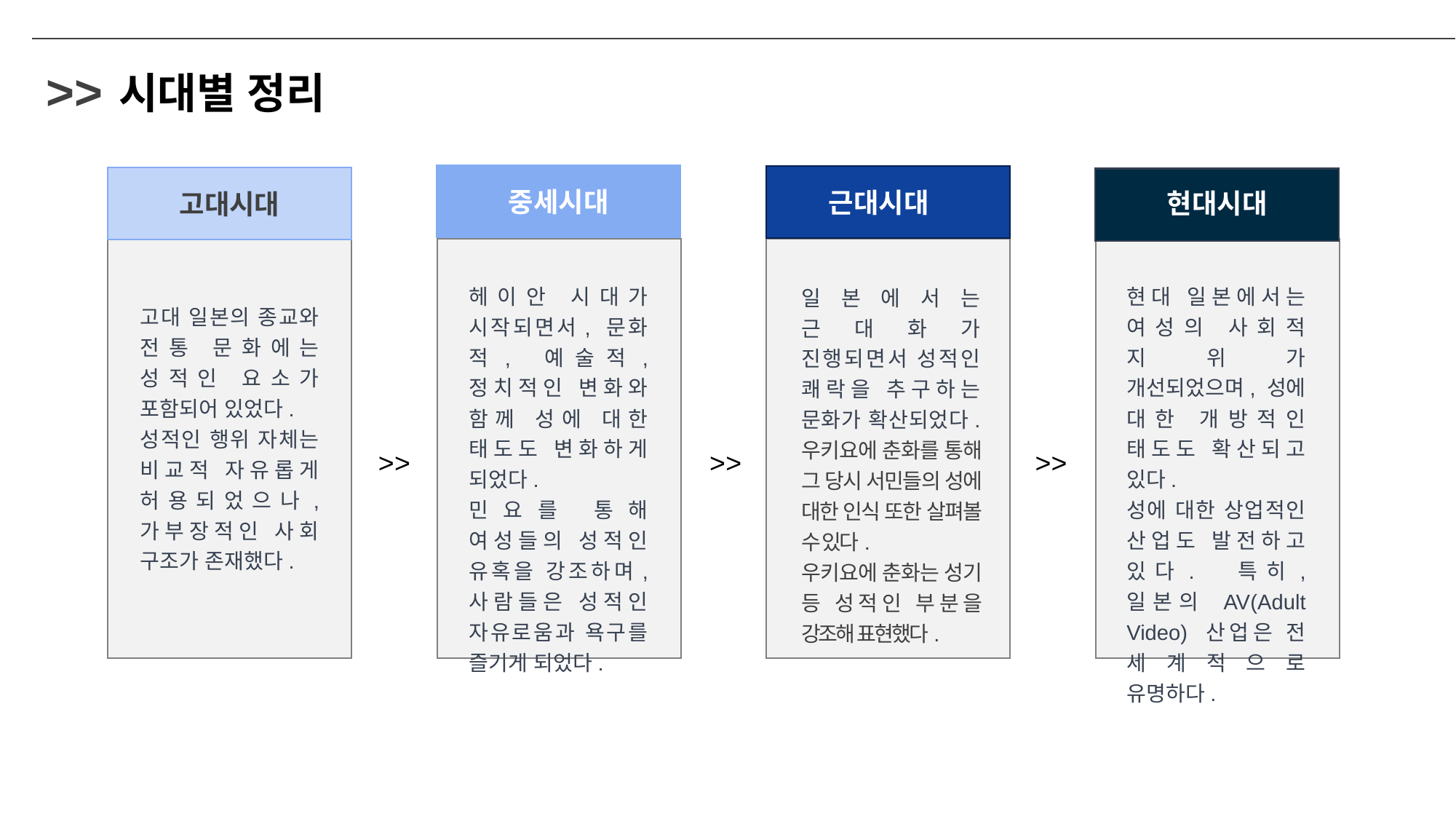

>>
시대별 정리

중세시대
근대시대
현대시대
고대시대

헤이안 시대가 시작되면서, 문화적, 예술적, 정치적인 변화와 함께 성에 대한 태도도 변화하게 되었다.
민요를 통해 여성들의 성적인 유혹을 강조하며, 사람들은 성적인 자유로움과 욕구를 즐기게 되었다.
현대 일본에서는 여성의 사회적 지위가 개선되었으며, 성에 대한 개방적인 태도도 확산되고 있다.
성에 대한 상업적인 산업도 발전하고 있다.  특히, 일본의 AV(Adult Video) 산업은 전 세계적으로 유명하다.
일본에서는 근대화가 진행되면서 성적인 쾌락을 추구하는 문화가 확산되었다.
우키요에 춘화를 통해 그 당시 서민들의 성에 대한 인식 또한 살펴볼 수 있다.
우키요에 춘화는 성기 등 성적인 부분을 강조해 표현했다.
고대 일본의 종교와 전통 문화에는 성적인 요소가 포함되어 있었다.
성적인 행위 자체는 비교적 자유롭게 허용되었으나, 가부장적인 사회 구조가 존재했다.
>>
>>
>>